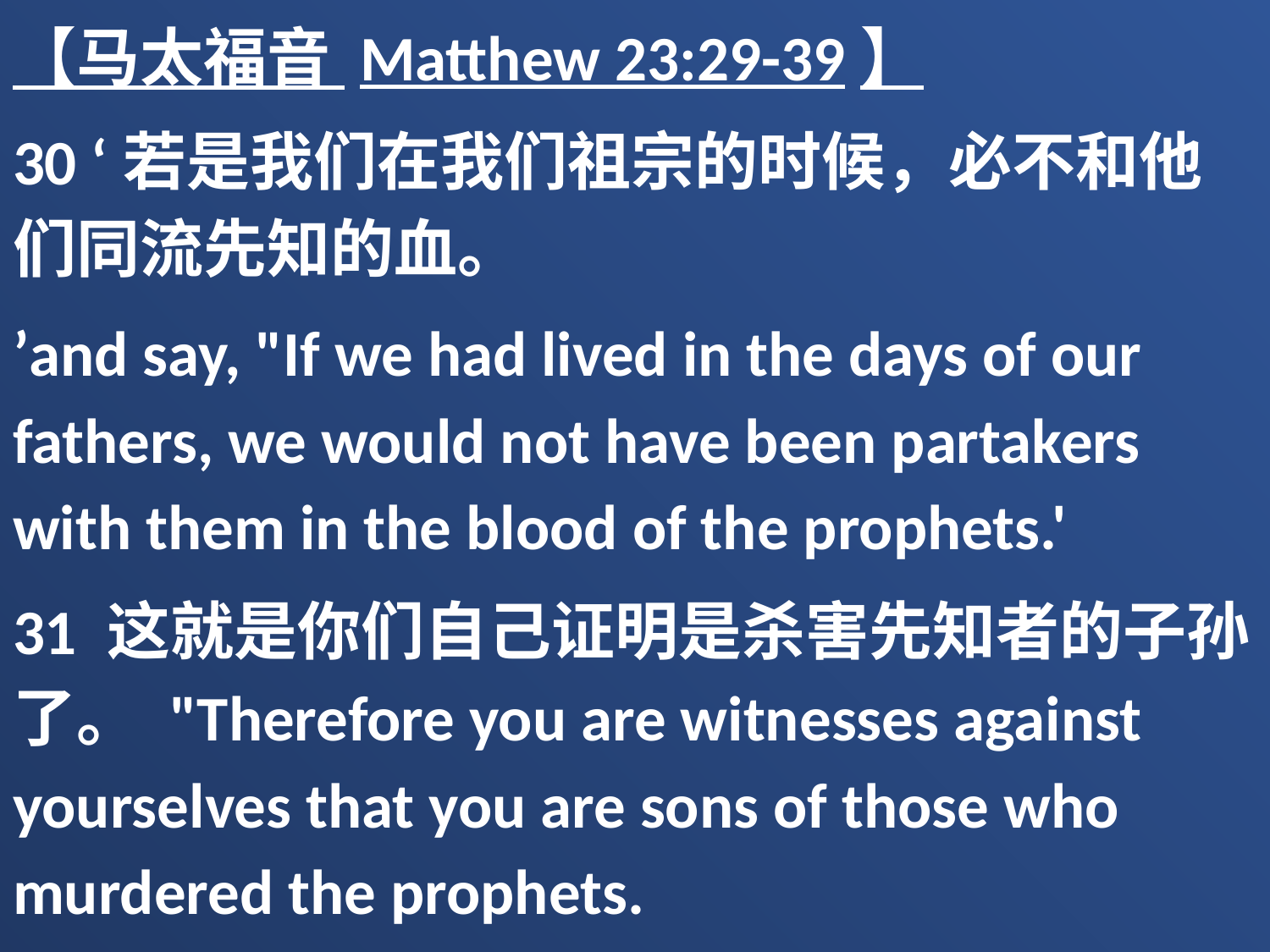

【马太福音 Matthew 23:29-39】
30 ‘若是我们在我们祖宗的时候，必不和他们同流先知的血。
’and say, "If we had lived in the days of our fathers, we would not have been partakers with them in the blood of the prophets.'
31 这就是你们自己证明是杀害先知者的子孙了。 "Therefore you are witnesses against yourselves that you are sons of those who murdered the prophets.